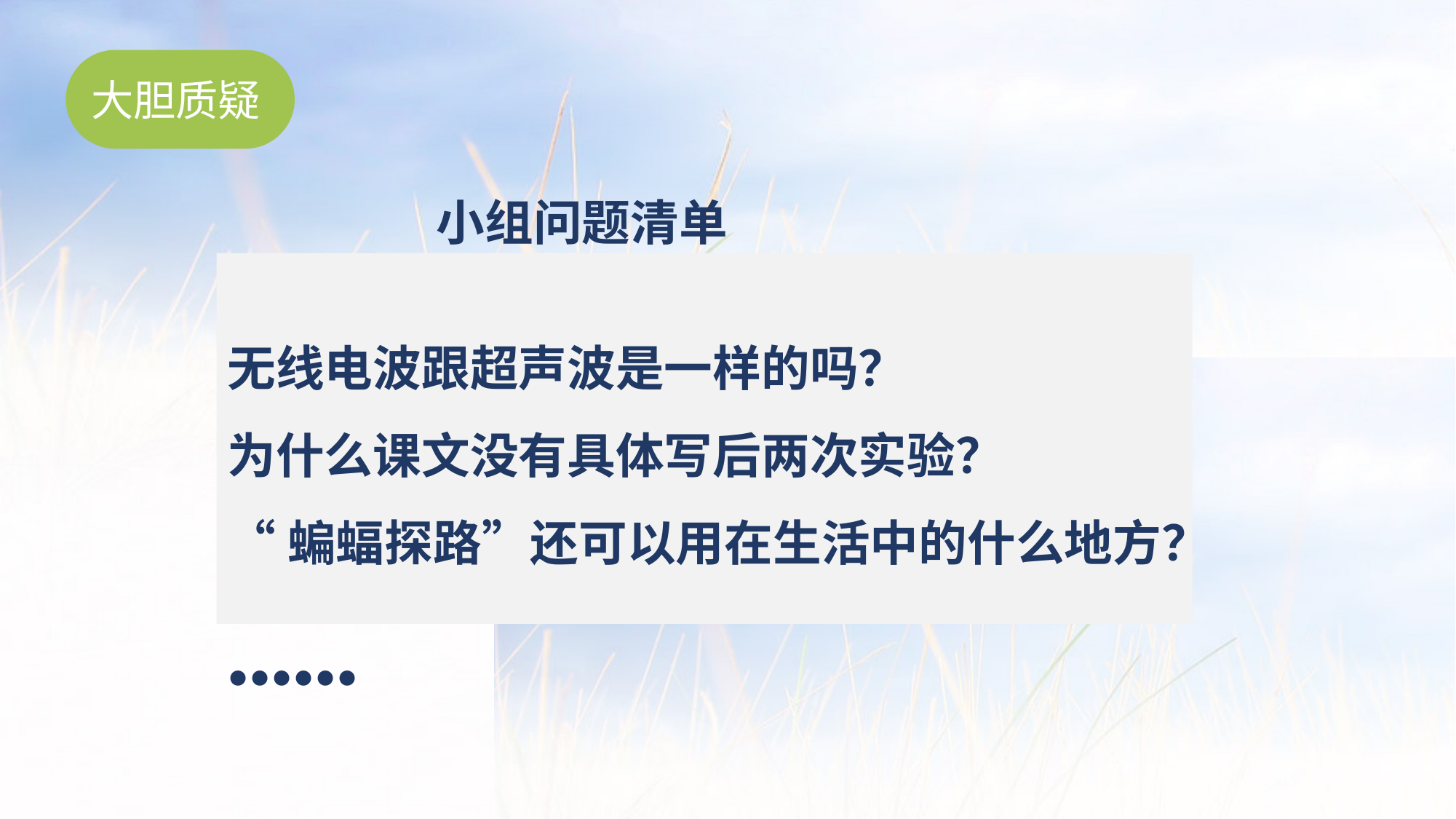

大胆质疑

                    小组问题清单

无线电波跟超声波是一样的吗？
为什么课文没有具体写后两次实验？
“蝙蝠探路”还可以用在生活中的什么地方？
······